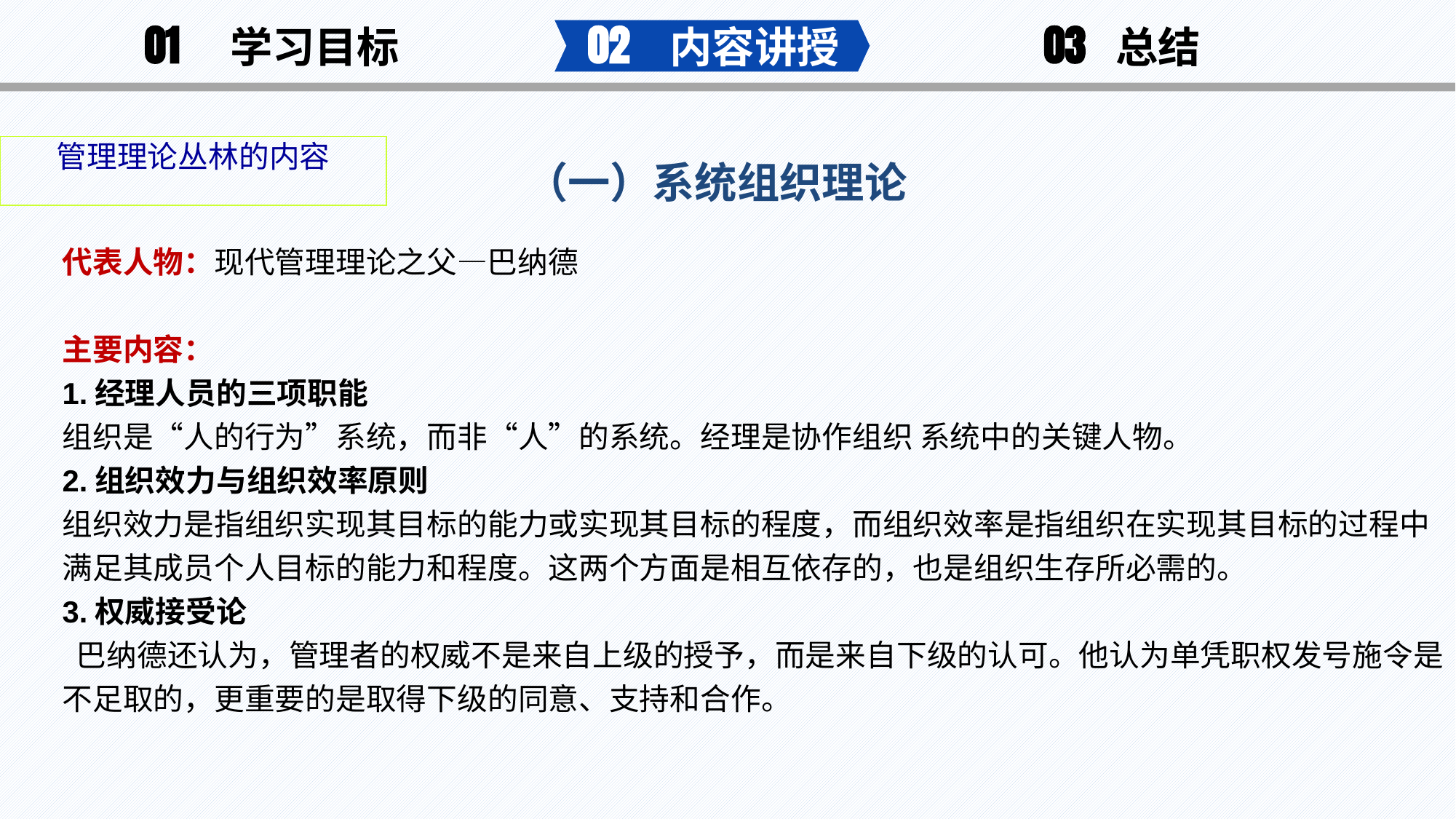

02   内容讲授
03  总结
01    学习目标

管理理论丛林的内容
（一）系统组织理论
代表人物：现代管理理论之父—巴纳德

主要内容：
1.经理人员的三项职能
组织是“人的行为”系统，而非“人”的系统。经理是协作组织 系统中的关键人物。
2.组织效力与组织效率原则
组织效力是指组织实现其目标的能力或实现其目标的程度，而组织效率是指组织在实现其目标的过程中满足其成员个人目标的能力和程度。这两个方面是相互依存的，也是组织生存所必需的。
3.权威接受论
 巴纳德还认为，管理者的权威不是来自上级的授予，而是来自下级的认可。他认为单凭职权发号施令是不足取的，更重要的是取得下级的同意、支持和合作。